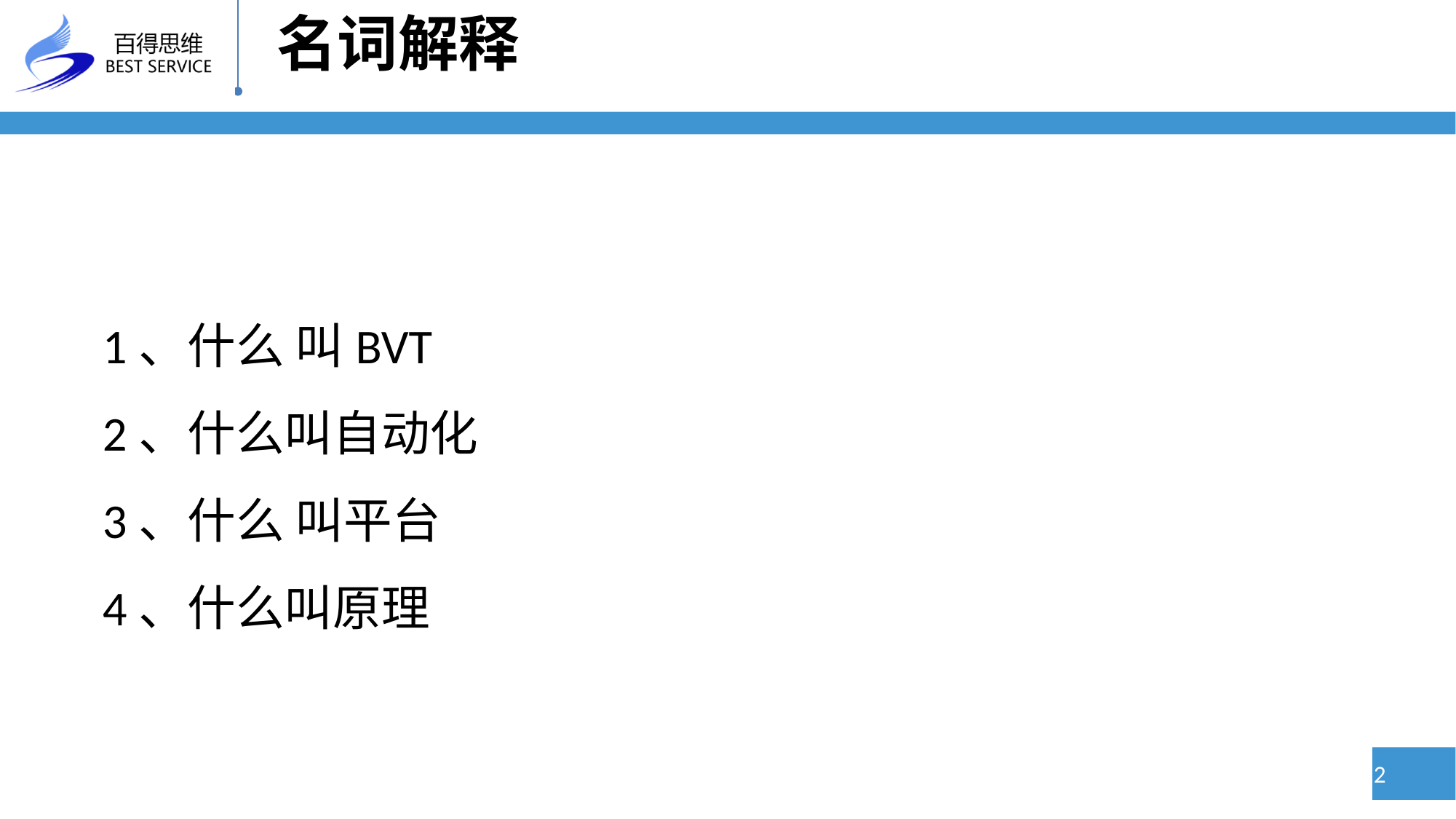

# 名词解释
1、什么 叫BVT
2、什么叫自动化
3、什么 叫平台
4、什么叫原理